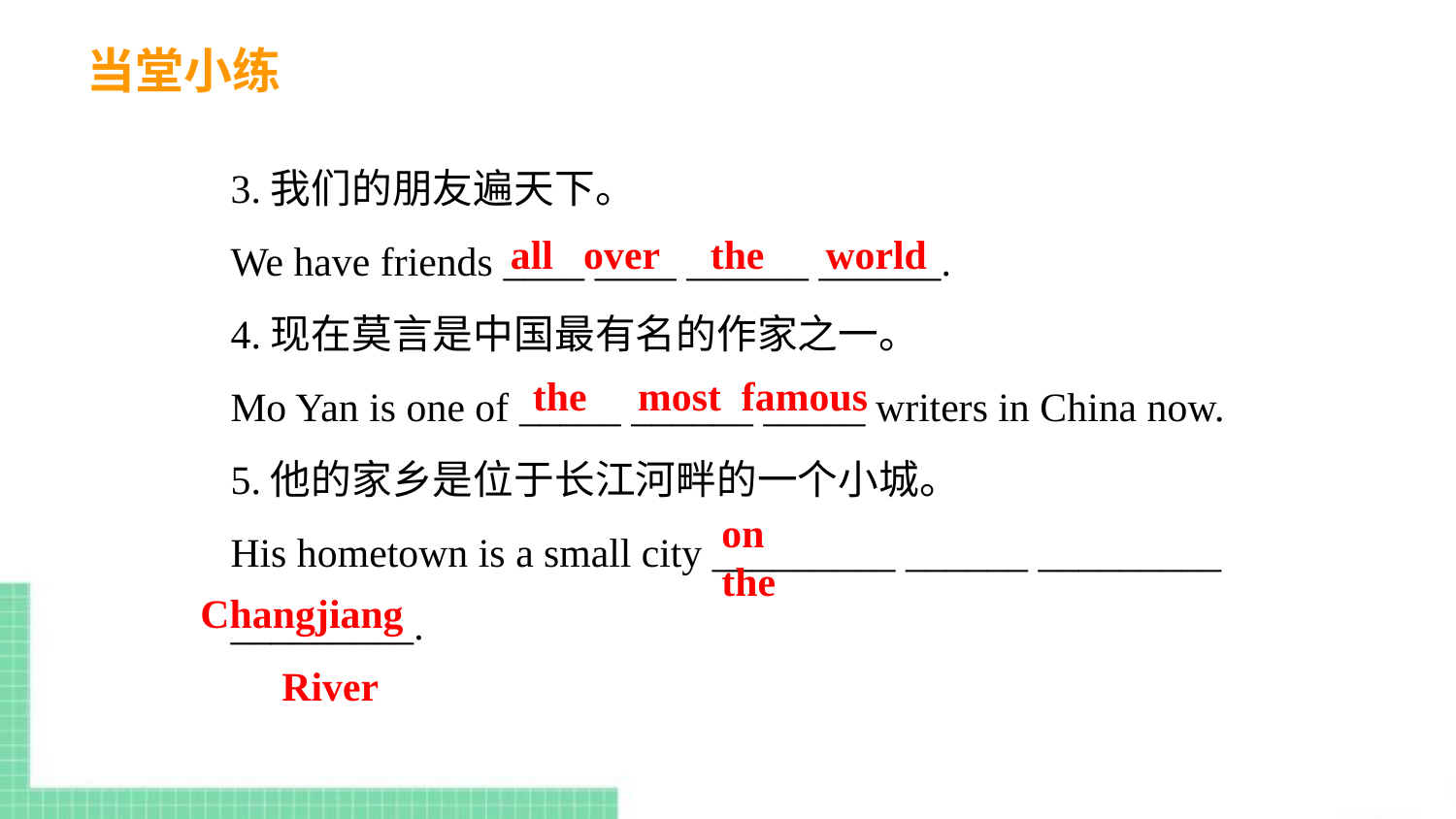

当堂小练
3.我们的朋友遍天下。
We have friends ____ ____ ______ ______.
4.现在莫言是中国最有名的作家之一。
Mo Yan is one of _____ ______ _____ writers in China now.
5.他的家乡是位于长江河畔的一个小城。
His hometown is a small city _________ ______ _________ _________.
all   over     the      world
 the     most  famous
                                                                                  Changjiang
        River
on               the